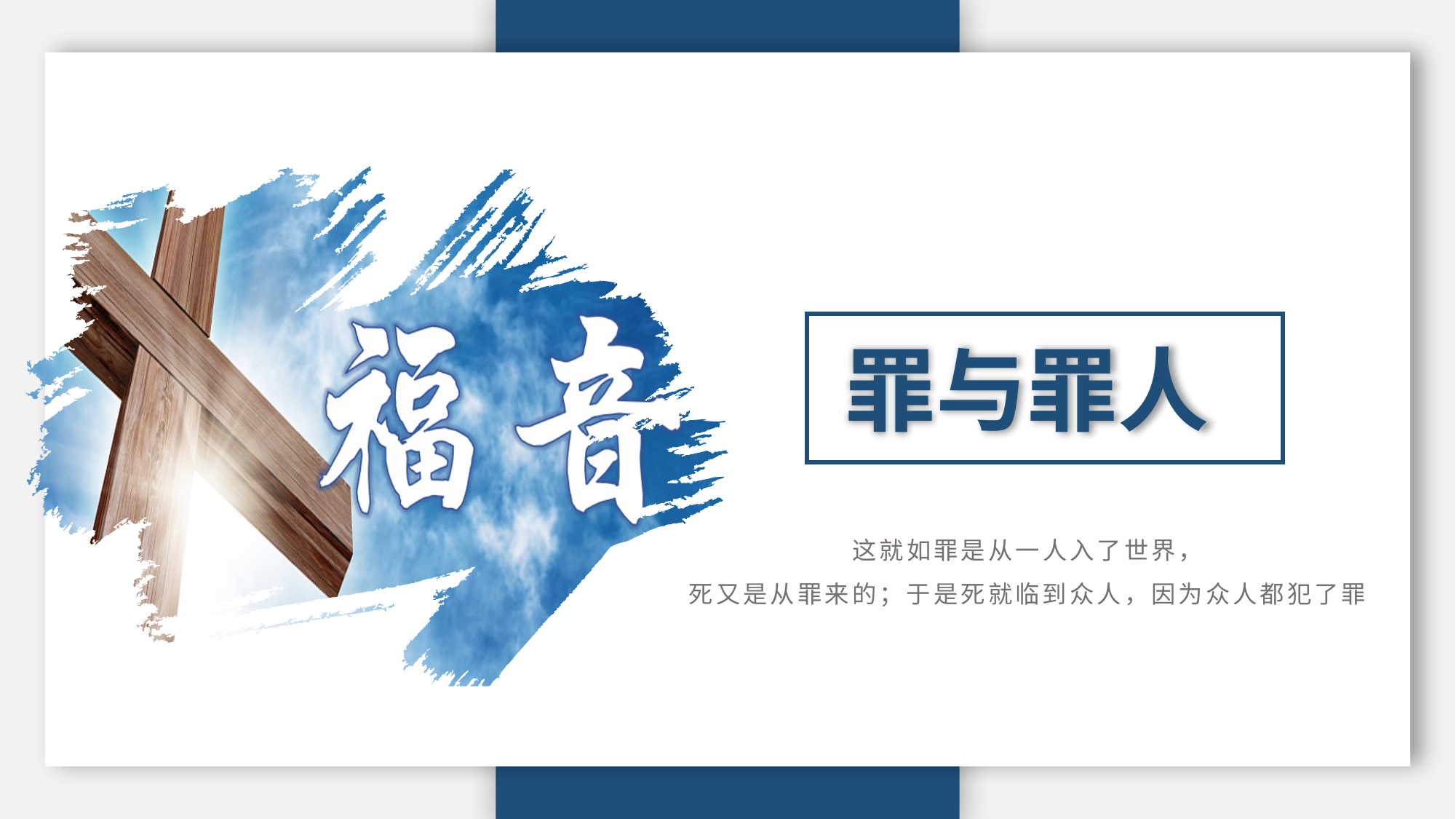

罪与罪人
这就如罪是从一人入了世界，
死又是从罪来的；于是死就临到众人，因为众人都犯了罪